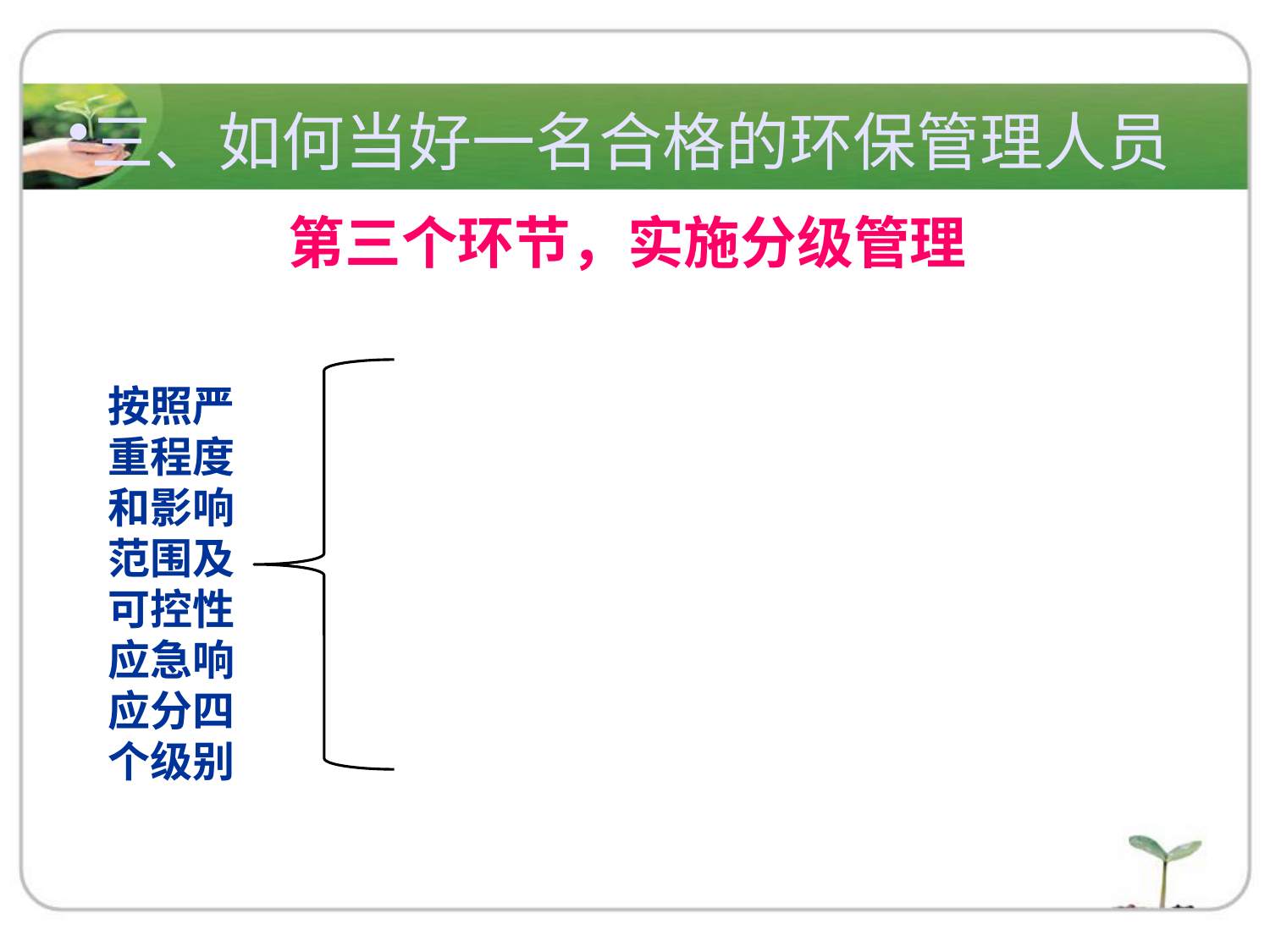

三、如何当好一名合格的环保管理人员
第三个环节，实施分级管理
　　
　　按照严重程度和影响范围及可控性应急响应分四个级别
一般（Ⅳ级响应）

较大（Ⅲ级响应）
重大（Ⅱ级响应）
特别重大（Ⅰ级响应）